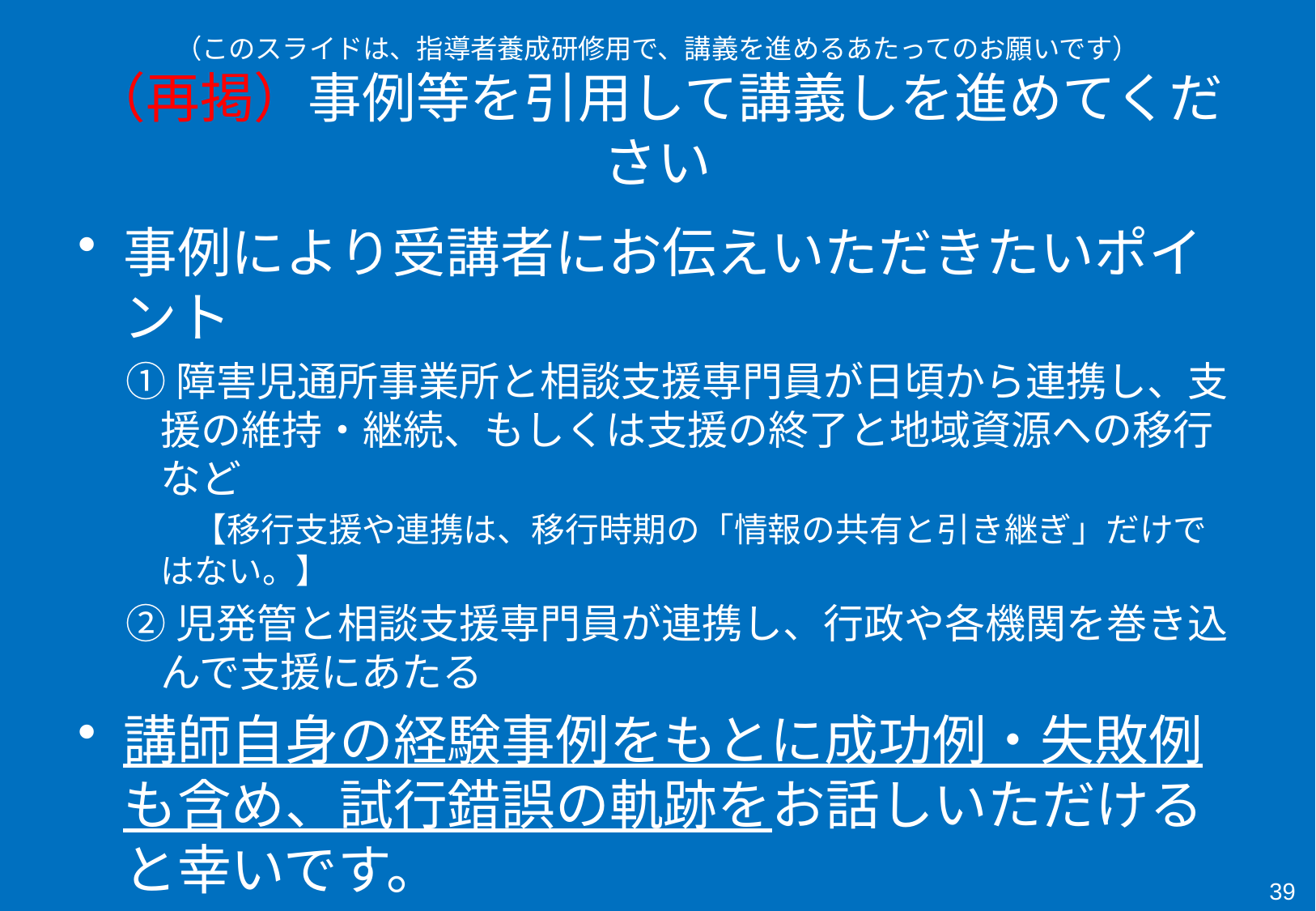

# （このスライドは、指導者養成研修用で、講義を進めるあたってのお願いです） （再掲）事例等を引用して講義しを進めてください
事例により受講者にお伝えいただきたいポイント
①障害児通所事業所と相談支援専門員が日頃から連携し、支援の維持・継続、もしくは支援の終了と地域資源への移行など
　　【移行支援や連携は、移行時期の「情報の共有と引き継ぎ」だけではない。】
②児発管と相談支援専門員が連携し、行政や各機関を巻き込んで支援にあたる
講師自身の経験事例をもとに成功例・失敗例も含め、試行錯誤の軌跡をお話しいただけると幸いです。
39